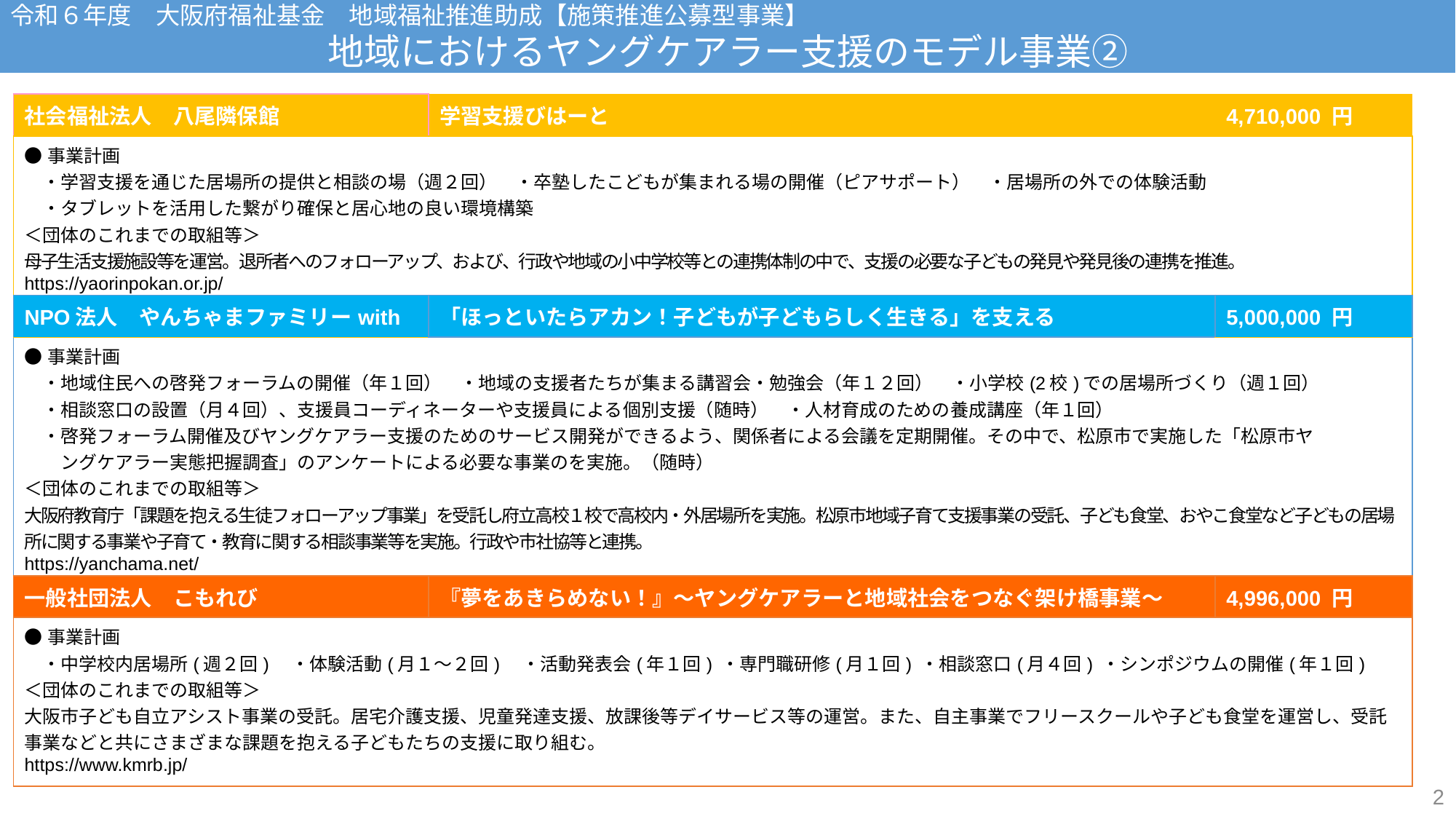

令和６年度　大阪府福祉基金　地域福祉推進助成【施策推進公募型事業】
地域におけるヤングケアラー支援のモデル事業②
令和５年度　大阪府福祉基金　地域福祉推進助成【施策推進公募型事業】
地域におけるヤングケアラー支援のモデル事業②
| 社会福祉法人　八尾隣保館 | 学習支援びはーと | 4,710,000 円 |
| --- | --- | --- |
| ●事業計画 　・学習支援を通じた居場所の提供と相談の場（週２回）　・卒塾したこどもが集まれる場の開催（ピアサポート）　・居場所の外での体験活動 　・タブレットを活用した繋がり確保と居心地の良い環境構築　 ＜団体のこれまでの取組等＞ 母子生活支援施設等を運営。退所者へのフォローアップ、および、行政や地域の小中学校等との連携体制の中で、支援の必要な子どもの発見や発見後の連携を推進。 https://yaorinpokan.or.jp/ |  |  |
| NPO法人　やんちゃまファミリーwith | 「ほっといたらアカン！子どもが子どもらしく生きる」を支える | 5,000,000 円 |
| --- | --- | --- |
| ●事業計画 　・地域住民への啓発フォーラムの開催（年１回）　・地域の支援者たちが集まる講習会・勉強会（年１２回）　・小学校(2校)での居場所づくり（週１回） 　・相談窓口の設置（月４回）、支援員コーディネーターや支援員による個別支援（随時）　・人材育成のための養成講座（年１回） 　・啓発フォーラム開催及びヤングケアラー支援のためのサービス開発ができるよう、関係者による会議を定期開催。その中で、松原市で実施した「松原市ヤ　　 　　ングケアラー実態把握調査」のアンケートによる必要な事業のを実施。（随時） ＜団体のこれまでの取組等＞ 大阪府教育庁「課題を抱える生徒フォローアップ事業」を受託し府立高校１校で高校内・外居場所を実施。松原市地域子育て支援事業の受託、子ども食堂、おやこ食堂など子どもの居場所に関する事業や子育て・教育に関する相談事業等を実施。行政や市社協等と連携。 https://yanchama.net/ |  |  |
| 一般社団法人　こもれび | 『夢をあきらめない！』～ヤングケアラーと地域社会をつなぐ架け橋事業～ | 4,996,000 円 |
| --- | --- | --- |
| ●事業計画 　・中学校内居場所(週２回)　・体験活動(月１～２回)　・活動発表会(年１回) ・専門職研修(月１回) ・相談窓口(月４回) ・シンポジウムの開催(年１回) 　 ＜団体のこれまでの取組等＞ 大阪市子ども自立アシスト事業の受託。居宅介護支援、児童発達支援、放課後等デイサービス等の運営。また、自主事業でフリースクールや子ども食堂を運営し、受託事業などと共にさまざまな課題を抱える子どもたちの支援に取り組む。 https://www.kmrb.jp/ |  |  |
2